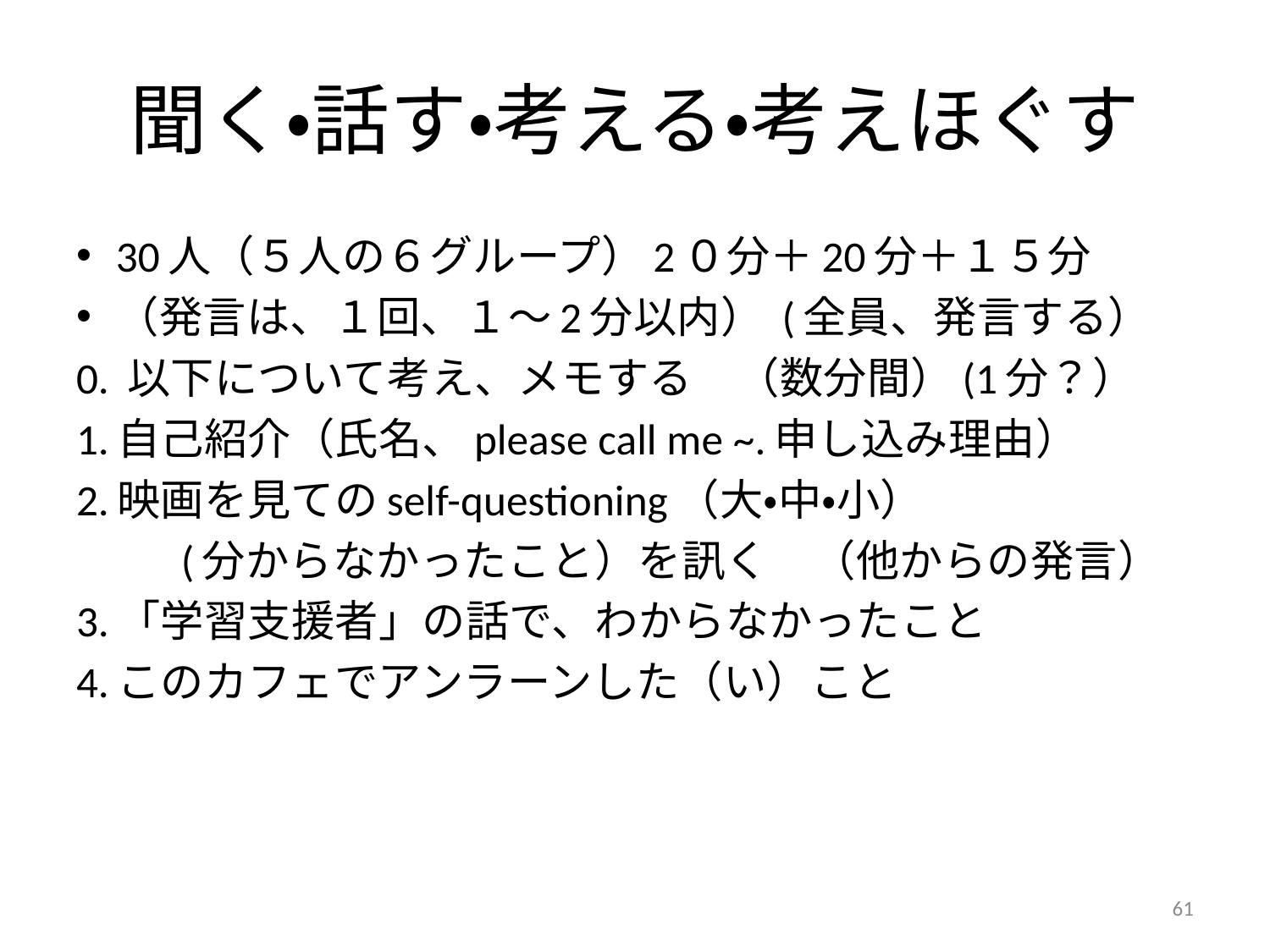

# 聞く・話す・考える・考えほぐす
30人（５人の６グループ）2０分＋20分＋１５分
（発言は、１回、１〜2分以内） (全員、発言する）
0. 以下について考え、メモする　（数分間）(1分？）
1.自己紹介（氏名、please call me ~.申し込み理由）
2.映画を見てのself-questioning（大・中・小）
　　 (分からなかったこと）を訊く　（他からの発言）
3.「学習支援者」の話で、わからなかったこと
4.このカフェでアンラーンした（い）こと

61